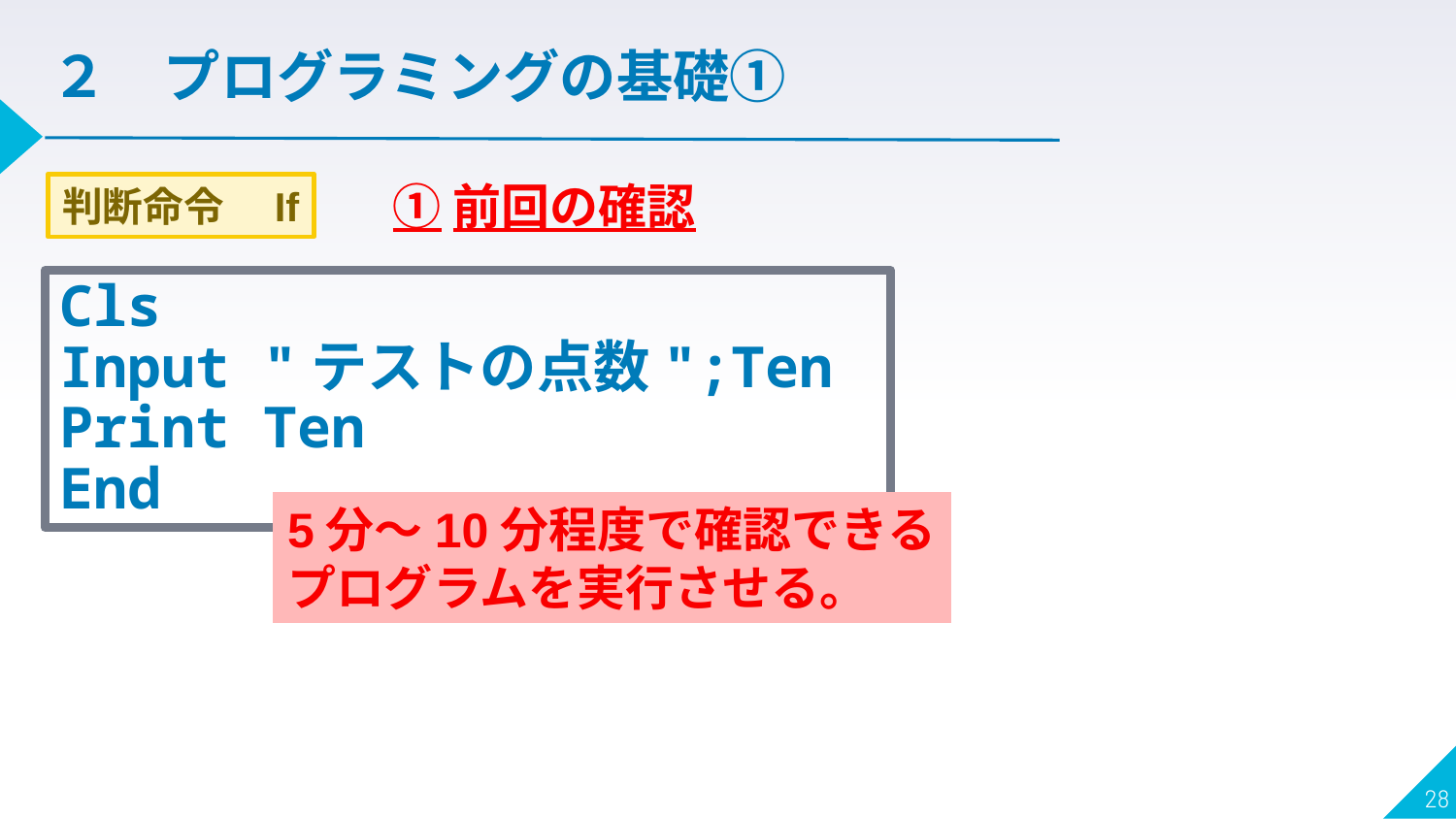

２　プログラミングの基礎①
①前回の確認
判断命令　If
Cls
Input "テストの点数";Ten
Print Ten
End
5分～10分程度で確認できる
プログラムを実行させる。
28